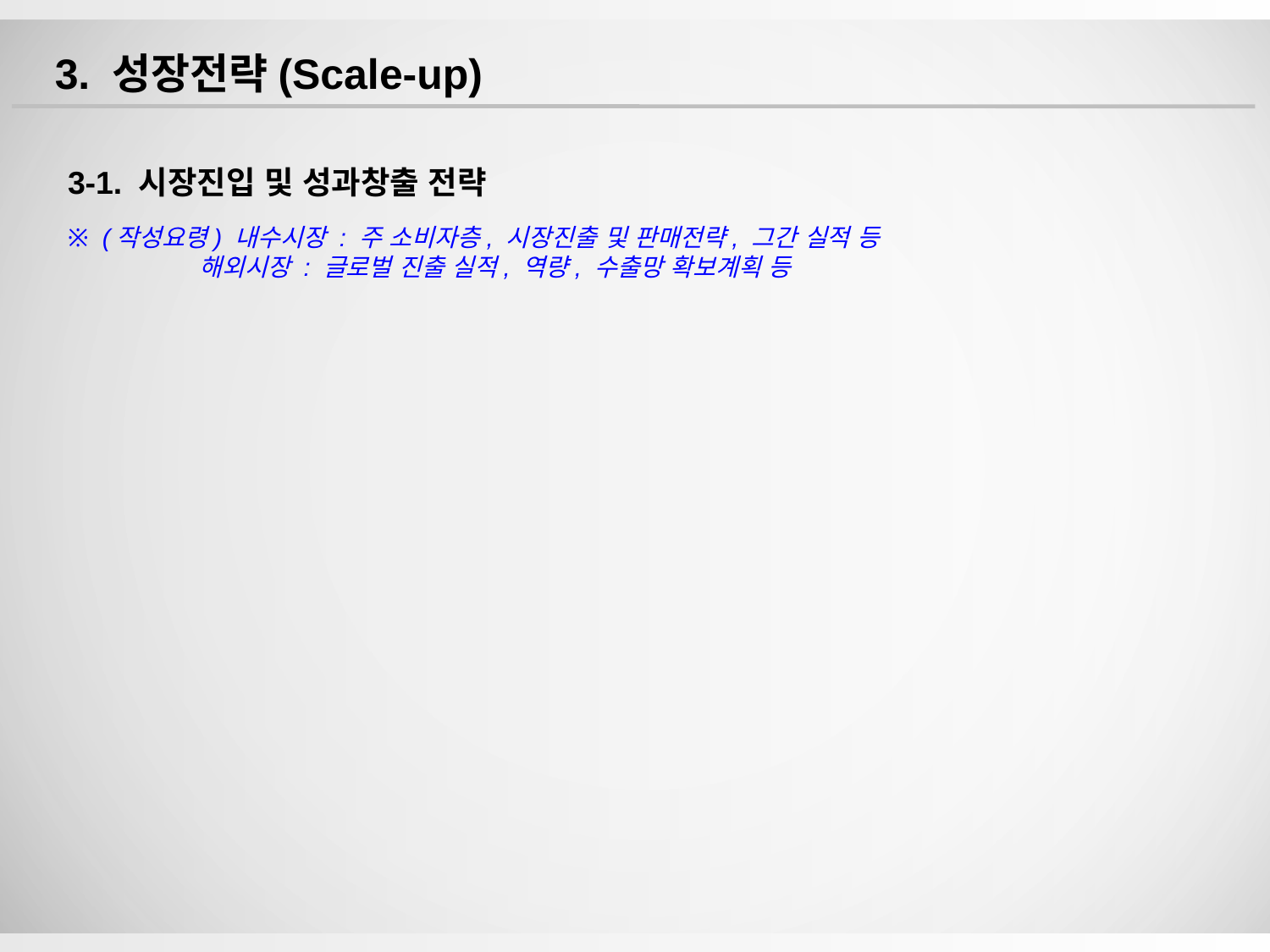

3. 성장전략(Scale-up)
3-1. 시장진입 및 성과창출 전략

※  (작성요령) 내수시장 : 주 소비자층, 시장진출 및 판매전략, 그간 실적 등
                  해외시장 : 글로벌 진출 실적, 역량, 수출망 확보계획 등